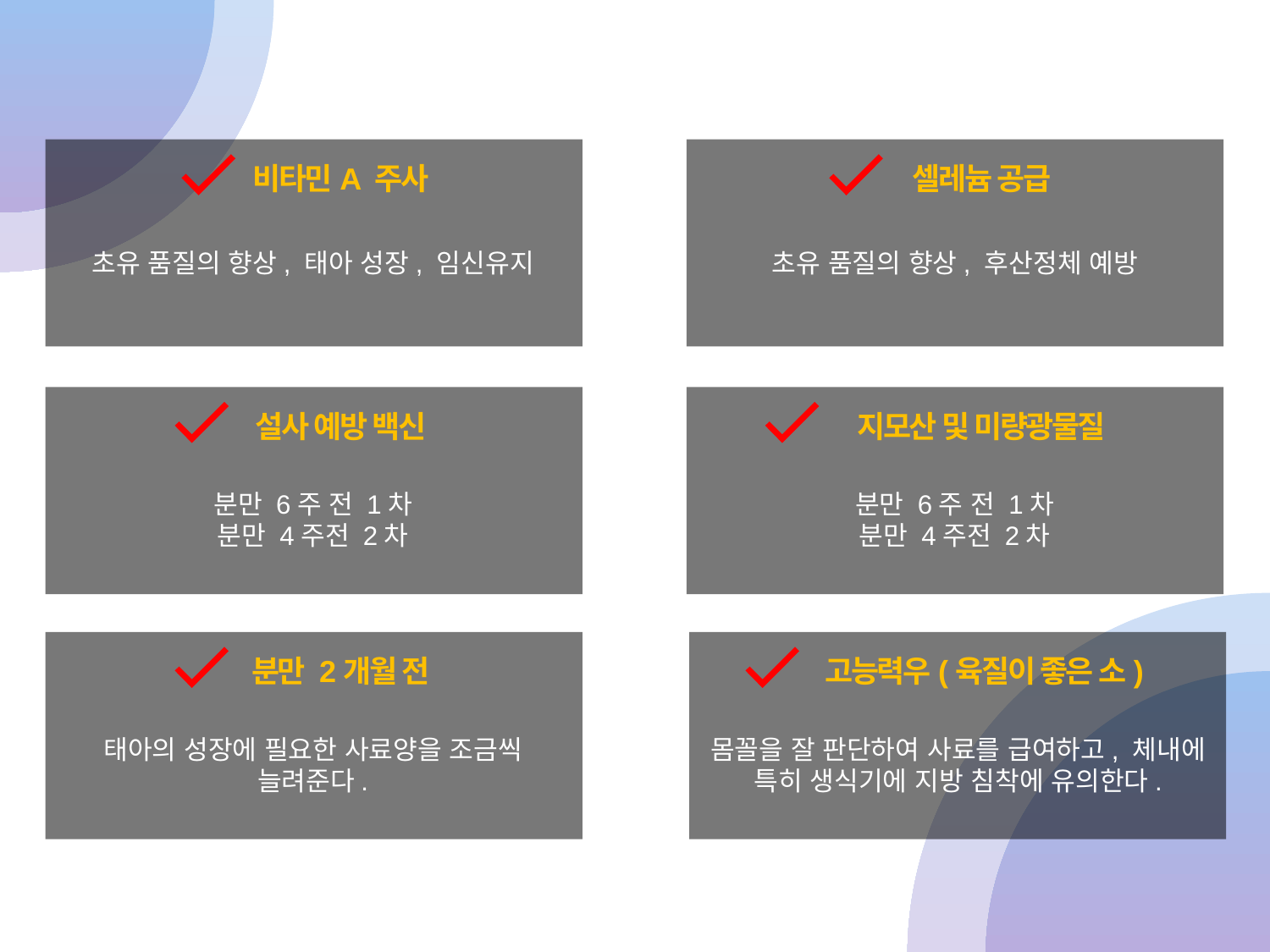

비타민A 주사
셀레늄 공급

초유 품질의 향상, 태아 성장, 임신유지
초유 품질의 향상, 후산정체 예방

설사 예방 백신
지모산 및 미량광물질

분만 6주 전 1차
분만 4주전 2차
분만 6주 전 1차
분만 4주전 2차

분만 2개월 전
고능력우(육질이 좋은 소)

태아의 성장에 필요한 사료양을 조금씩 늘려준다.
몸꼴을 잘 판단하여 사료를 급여하고, 체내에 특히 생식기에 지방 침착에 유의한다.